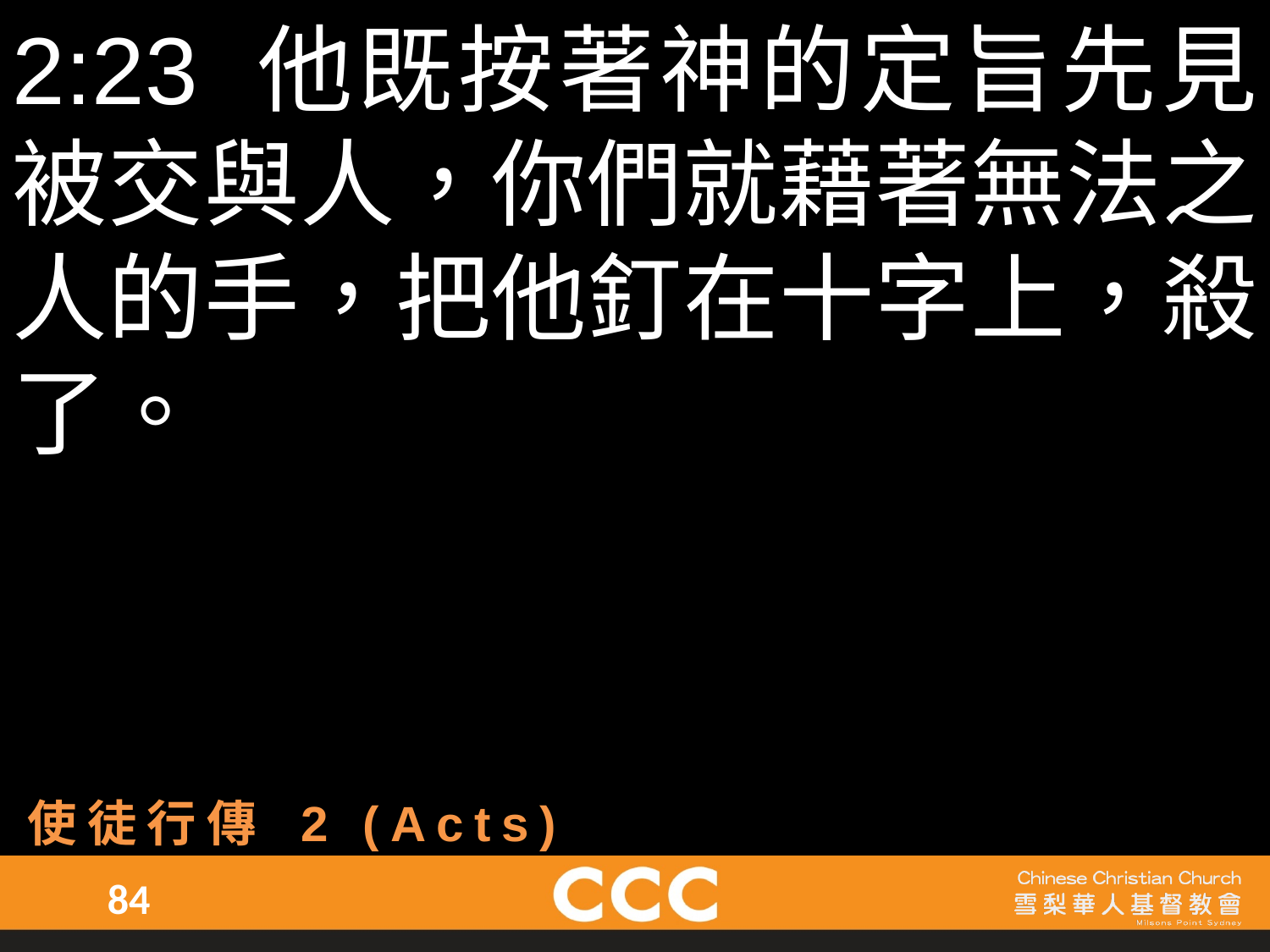

2:23 他既按著神的定旨先見被交與人，你們就藉著無法之人的手，把他釘在十字上，殺了。
使徒行傳 2 (Acts)
84